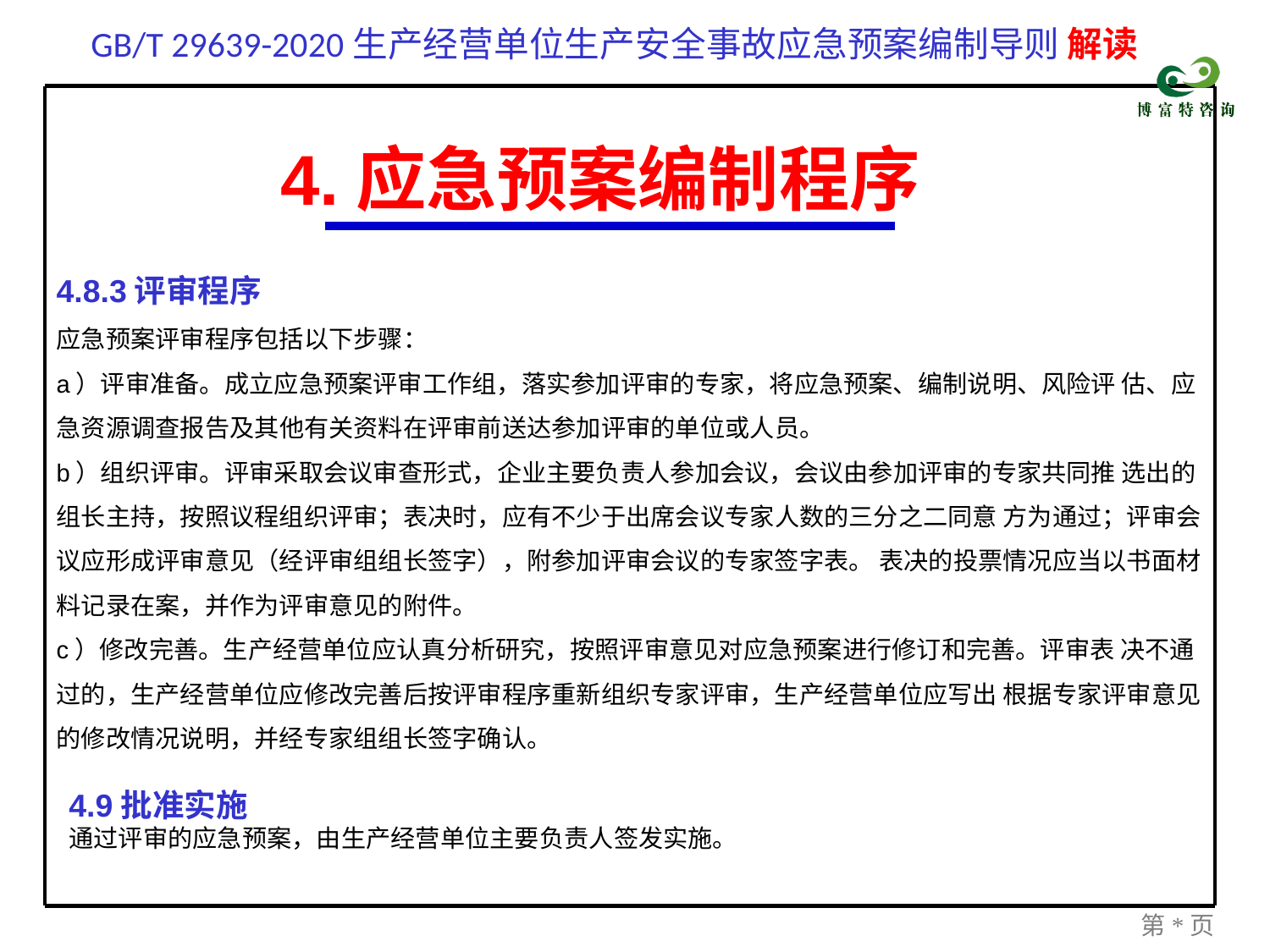

4.应急预案编制程序
4.8.3评审程序
应急预案评审程序包括以下步骤：
a）评审准备。成立应急预案评审工作组，落实参加评审的专家，将应急预案、编制说明、风险评 估、应急资源调查报告及其他有关资料在评审前送达参加评审的单位或人员。
b）组织评审。评审采取会议审查形式，企业主要负责人参加会议，会议由参加评审的专家共同推 选出的组长主持，按照议程组织评审；表决时，应有不少于出席会议专家人数的三分之二同意 方为通过；评审会议应形成评审意见（经评审组组长签字），附参加评审会议的专家签字表。 表决的投票情况应当以书面材料记录在案，并作为评审意见的附件。
c）修改完善。生产经营单位应认真分析研究，按照评审意见对应急预案进行修订和完善。评审表 决不通过的，生产经营单位应修改完善后按评审程序重新组织专家评审，生产经营单位应写出 根据专家评审意见的修改情况说明，并经专家组组长签字确认。
4.9批准实施
通过评审的应急预案，由生产经营单位主要负责人签发实施。